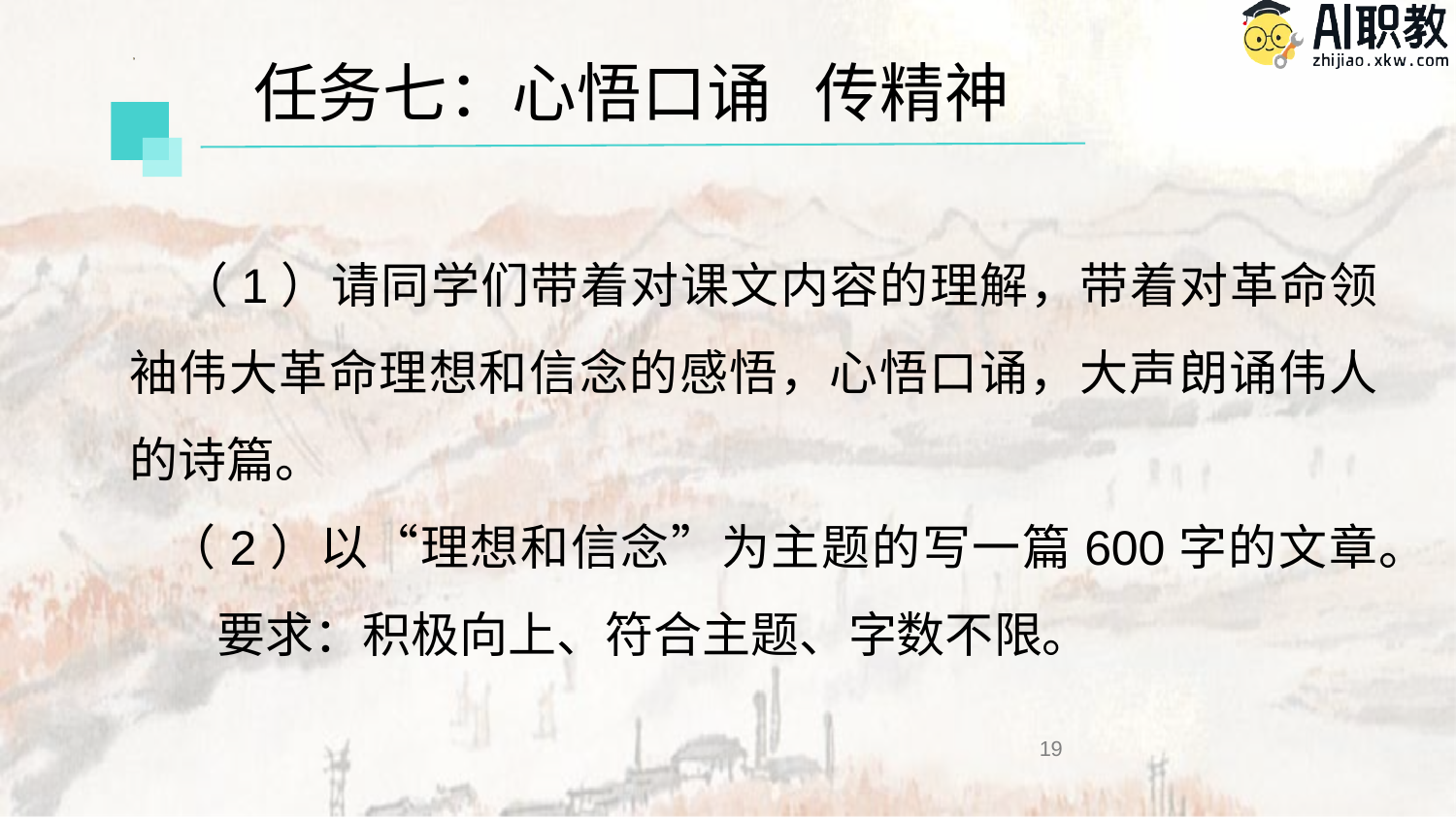

任务七：心悟口诵   传精神

   （1）请同学们带着对课文内容的理解，带着对革命领袖伟大革命理想和信念的感悟，心悟口诵，大声朗诵伟人的诗篇。
  （2）以“理想和信念”为主题的写一篇600字的文章。
       要求：积极向上、符合主题、字数不限。
19